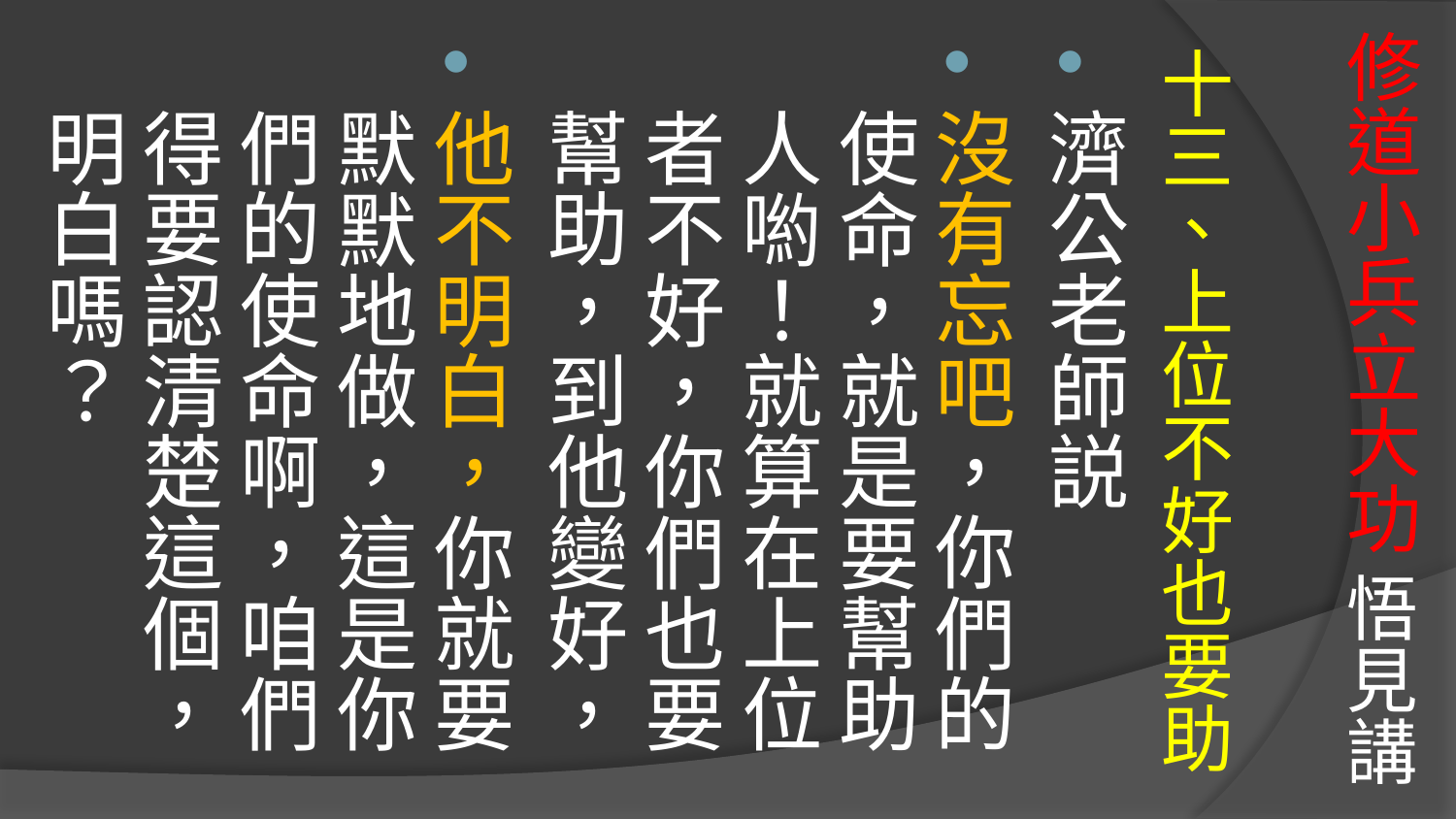

# 修道小兵立大功 悟見講
十三、上位不好也要助
濟公老師説
沒有忘吧，你們的使命，就是要幫助人喲！就算在上位者不好，你們也要幫助，到他變好，
他不明白，你就要默默地做，這是你們的使命啊，咱們得要認清楚這個，明白嗎？